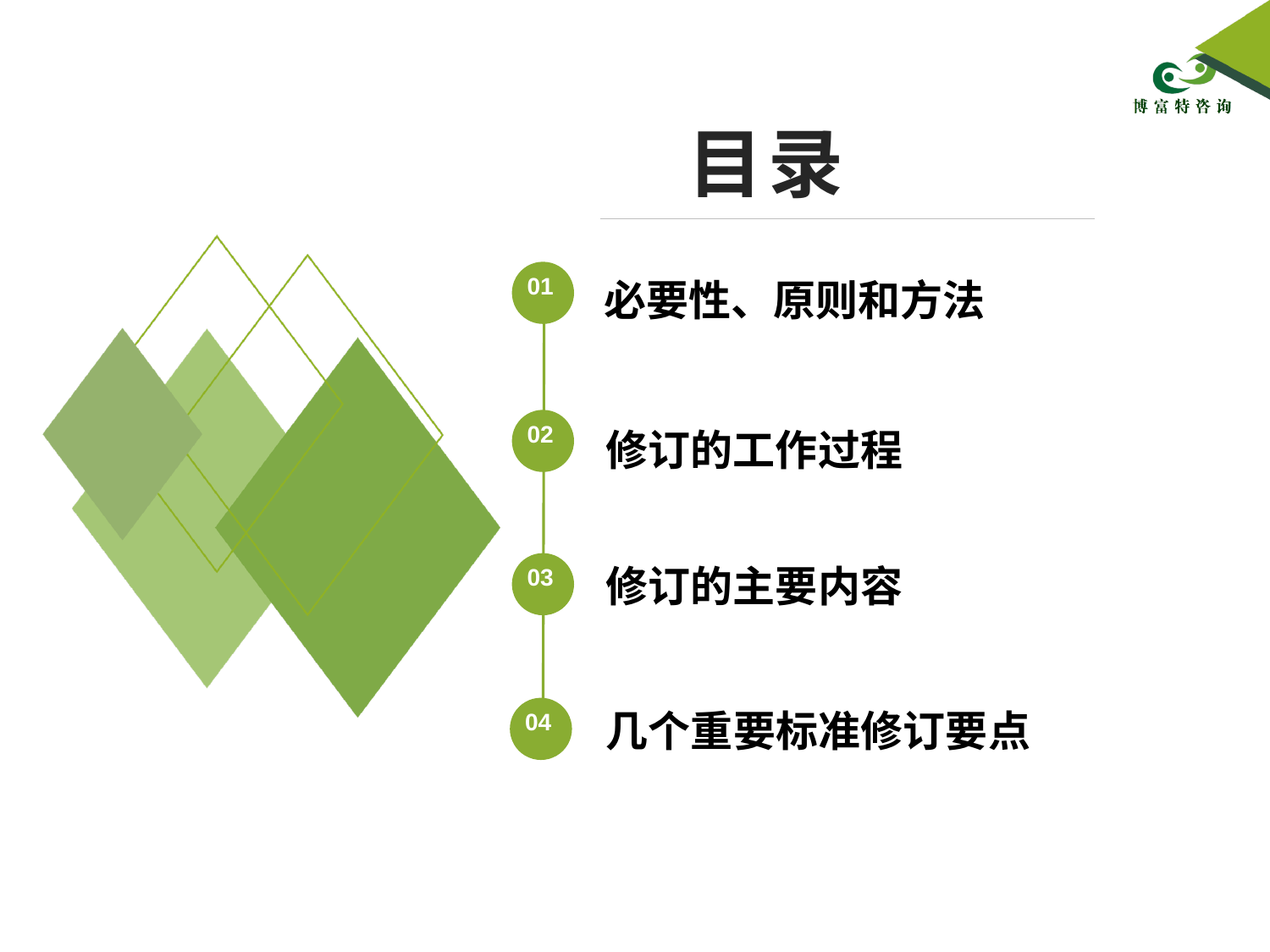

目录

01
必要性、原则和方法
修订的工作过程

02
修订的主要内容

03

几个重要标准修订要点
04